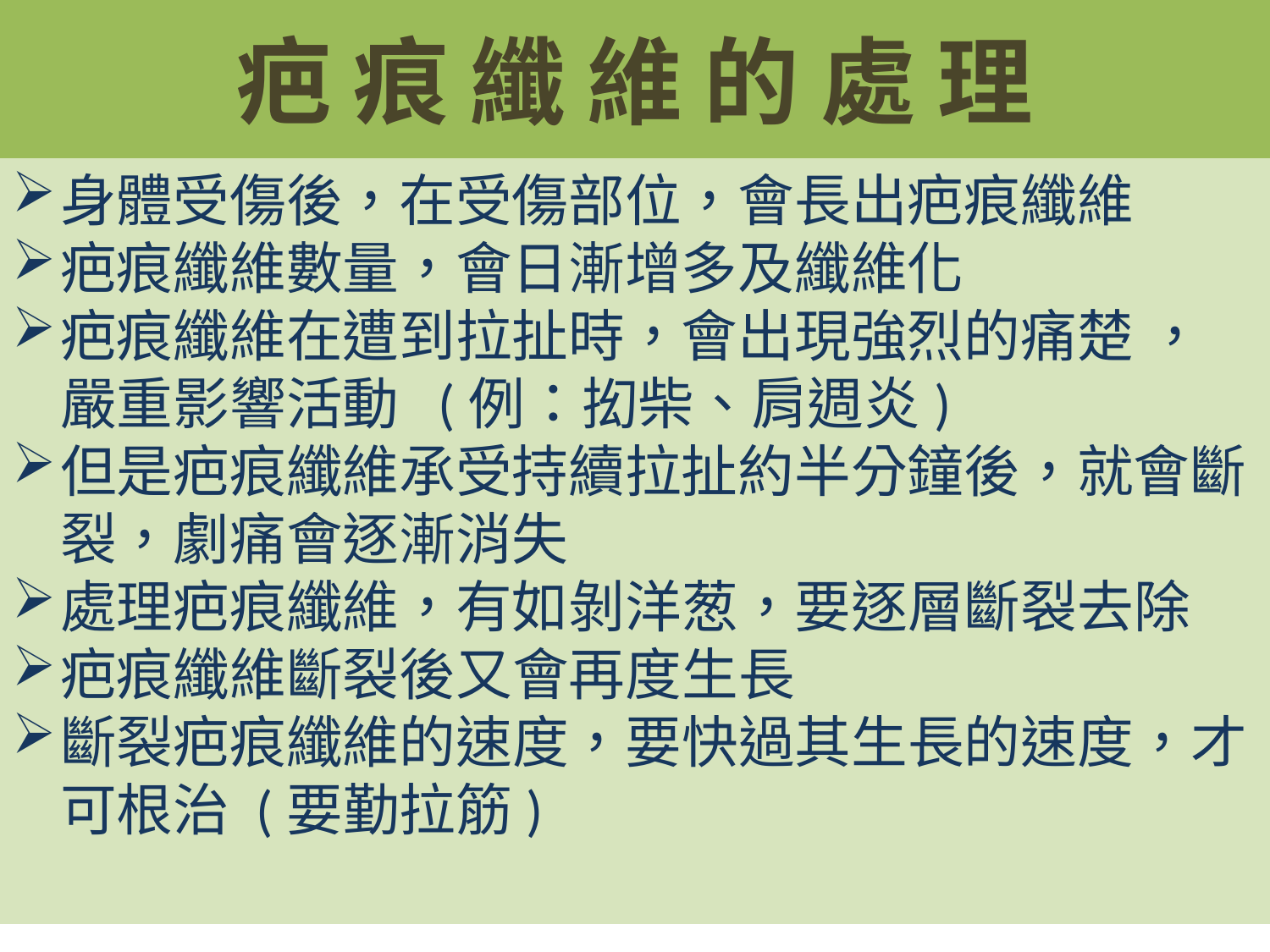

# 疤 痕 纖 維 的 處 理
身體受傷後，在受傷部位，會長出疤痕纖維
疤痕纖維數量，會日漸增多及纖維化
疤痕纖維在遭到拉扯時，會出現強烈的痛楚 ，嚴重影響活動  (例：抝柴、肩週炎)
但是疤痕纖維承受持續拉扯約半分鐘後，就會斷裂，劇痛會逐漸消失
處理疤痕纖維，有如剝洋葱，要逐層斷裂去除
疤痕纖維斷裂後又會再度生長
斷裂疤痕纖維的速度，要快過其生長的速度，才可根治 (要勤拉筋)